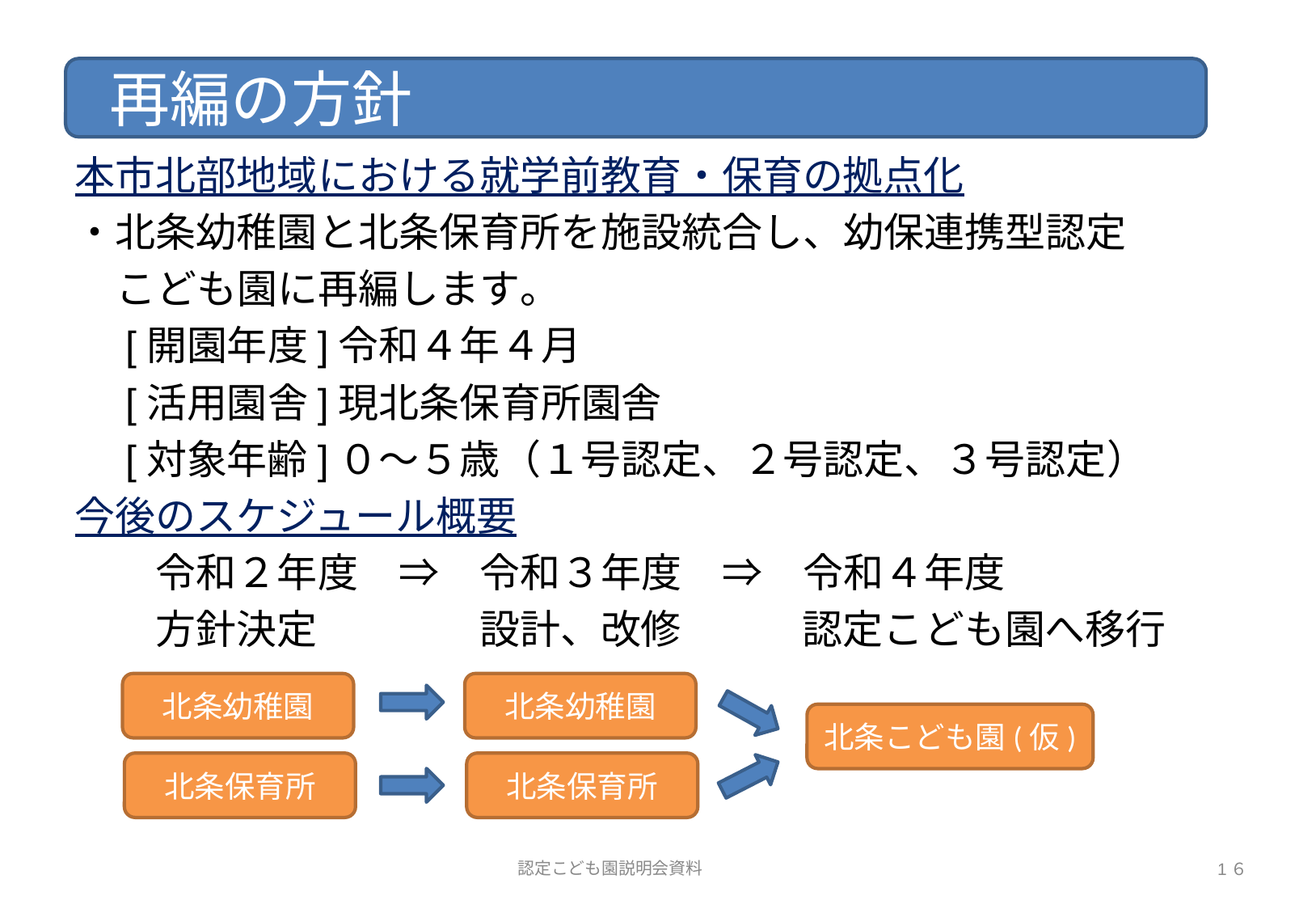

再編の方針
本市北部地域における就学前教育・保育の拠点化
・北条幼稚園と北条保育所を施設統合し、幼保連携型認定
　こども園に再編します。
　[開園年度]令和４年４月
　[活用園舎]現北条保育所園舎
　[対象年齢]０～５歳（１号認定、２号認定、３号認定）
今後のスケジュール概要
　　令和２年度　⇒　令和３年度　⇒　令和４年度
　　方針決定　　　　設計、改修　　　認定こども園へ移行
北条幼稚園
北条幼稚園

北条こども園(仮)
北条保育所
北条保育所

認定こども園説明会資料
1６